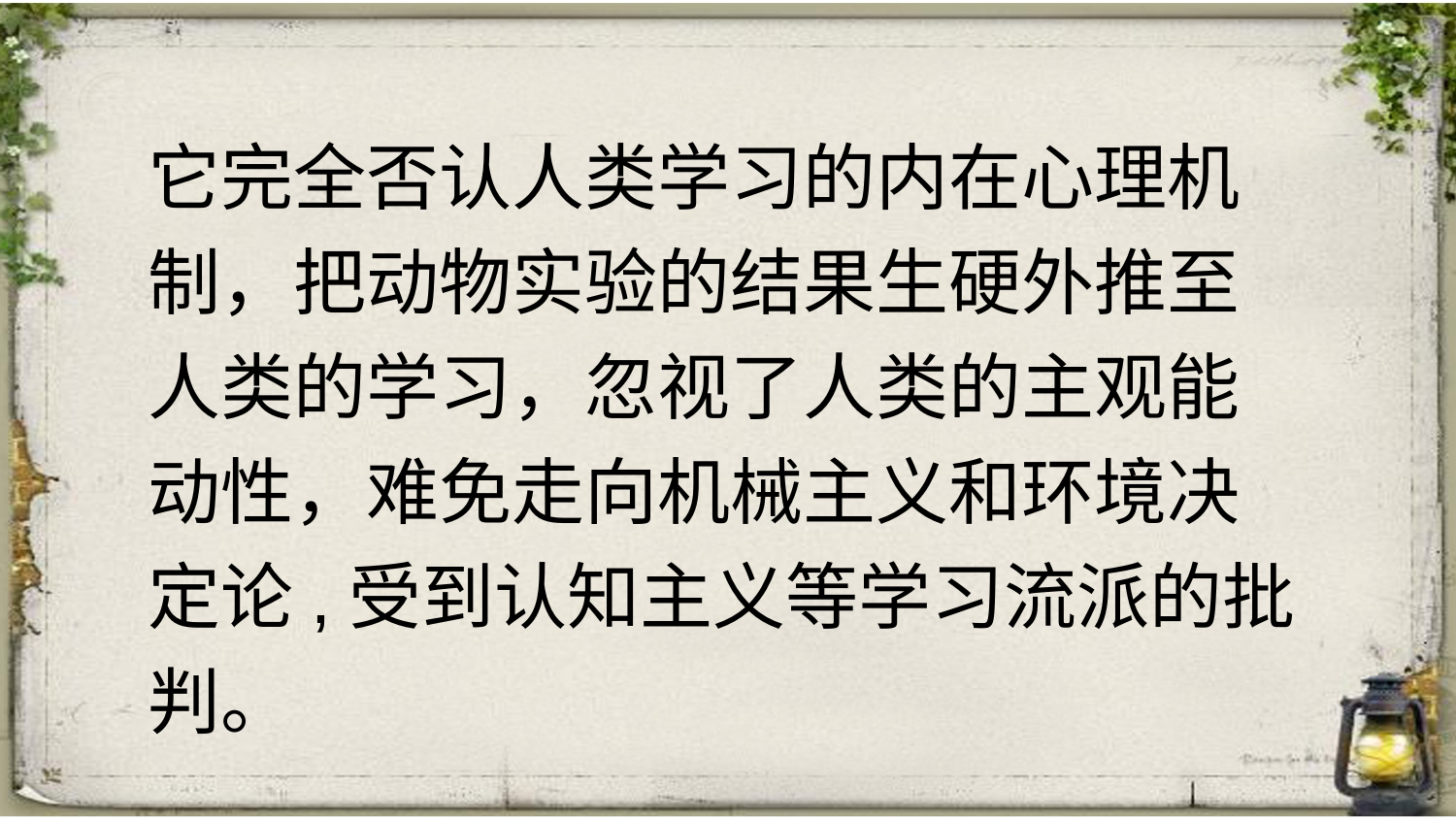

它完全否认人类学习的内在心理机制，把动物实验的结果生硬外推至人类的学习，忽视了人类的主观能动性，难免走向机械主义和环境决定论,受到认知主义等学习流派的批判。